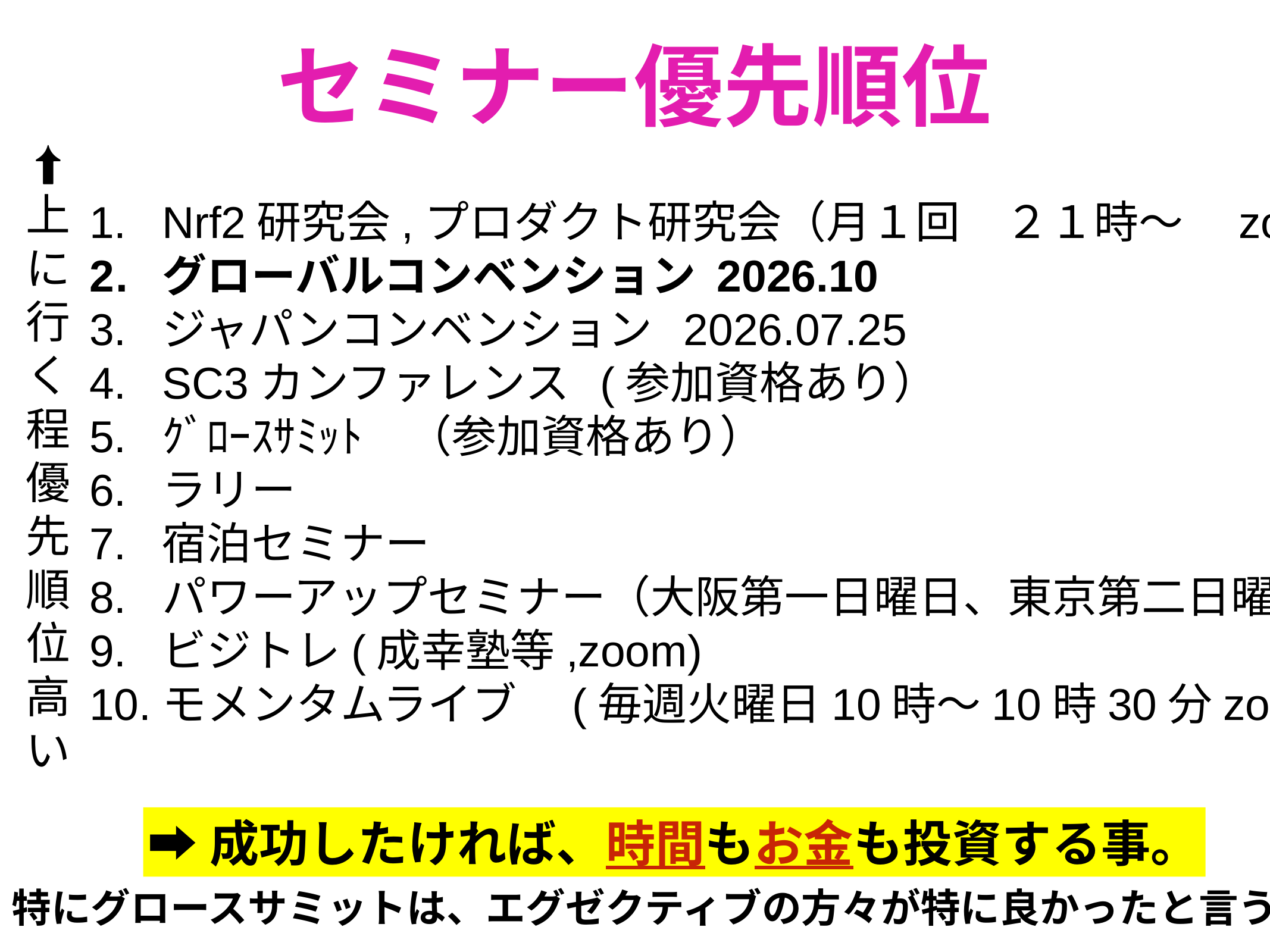

セミナー優先順位
⬆️
上
に
行
く
程
優
先
順
位
高
い
Nrf2研究会,プロダクト研究会（月１回　２１時～　zoom）
グローバルコンベンション 2026.10
ジャパンコンベンション  2026.07.25
SC3カンファレンス  (参加資格あり）
ｸﾞﾛｰｽｻﾐｯﾄ　（参加資格あり）
ラリー
宿泊セミナー
パワーアップセミナー（大阪第一日曜日、東京第二日曜日）
ビジトレ(成幸塾等,zoom)
モメンタムライブ　(毎週火曜日10時～10時30分zoom)

➡成功したければ、時間もお金も投資する事。
※特にグロースサミットは、エグゼクティブの方々が特に良かったと言う程